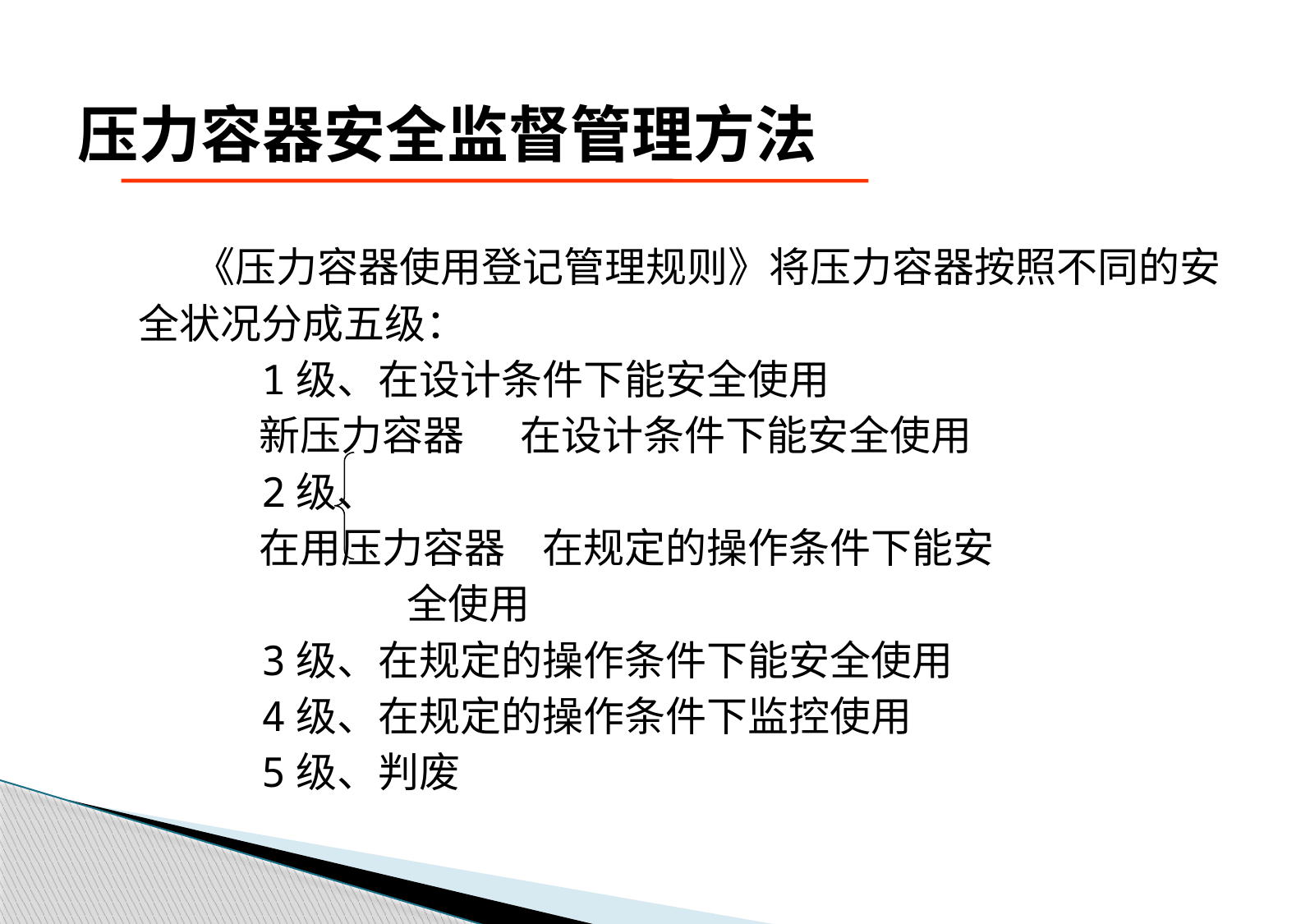

# 压力容器安全监督管理方法

        《压力容器使用登记管理规则》将压力容器按照不同的安
全状况分成五级：
     1级、在设计条件下能安全使用
            新压力容器      在设计条件下能安全使用
     2级、
            在用压力容器    在规定的操作条件下能安
                            全使用
     3级、在规定的操作条件下能安全使用
     4级、在规定的操作条件下监控使用
     5级、判废